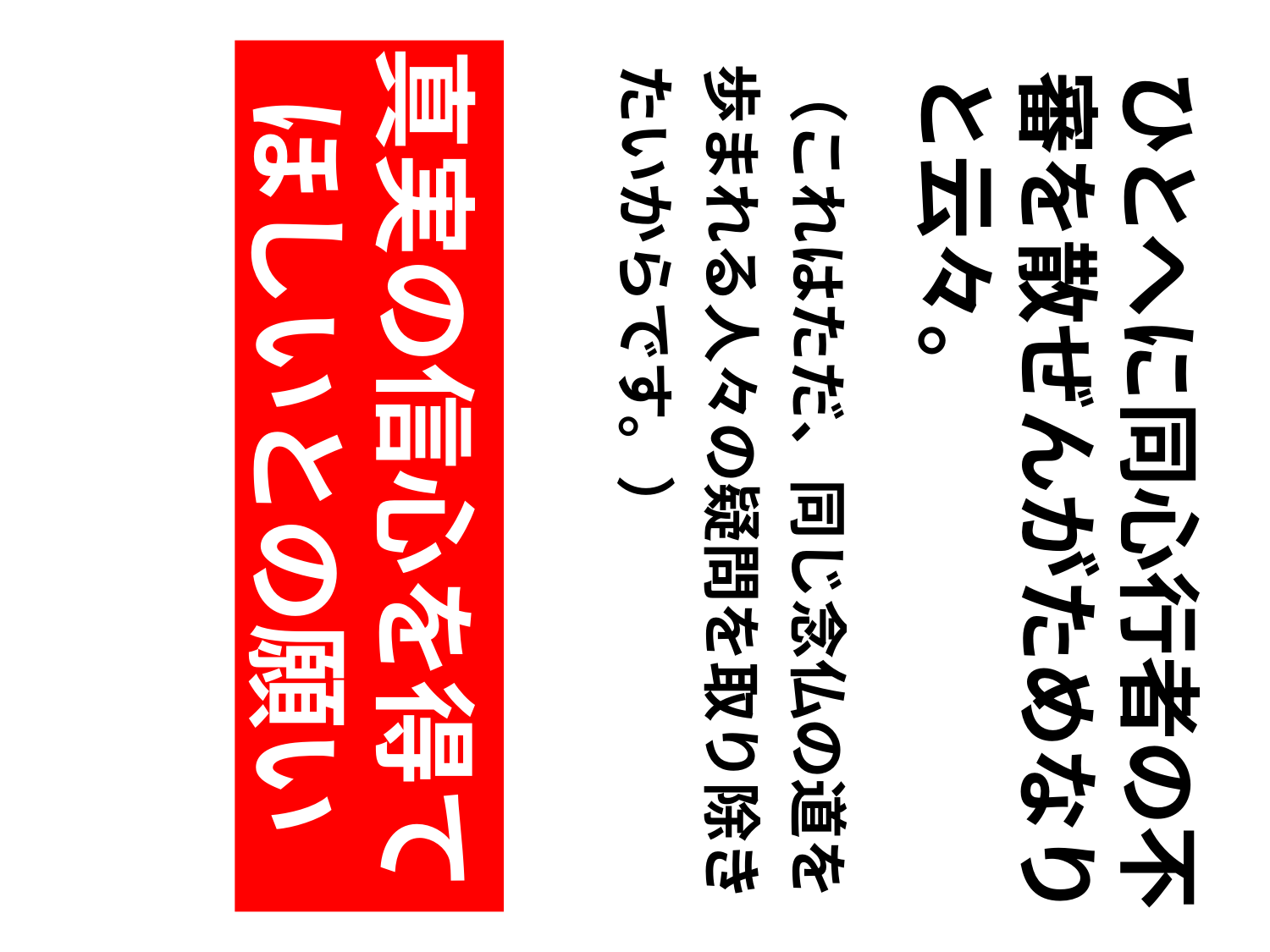

真実の信心を得て
 ほしいとの願い
（これはただ、同じ念仏の道を歩まれる人々の疑問を取り除きたいからです。）
ひとへに同心行者の不審を散ぜんがためなりと云々。